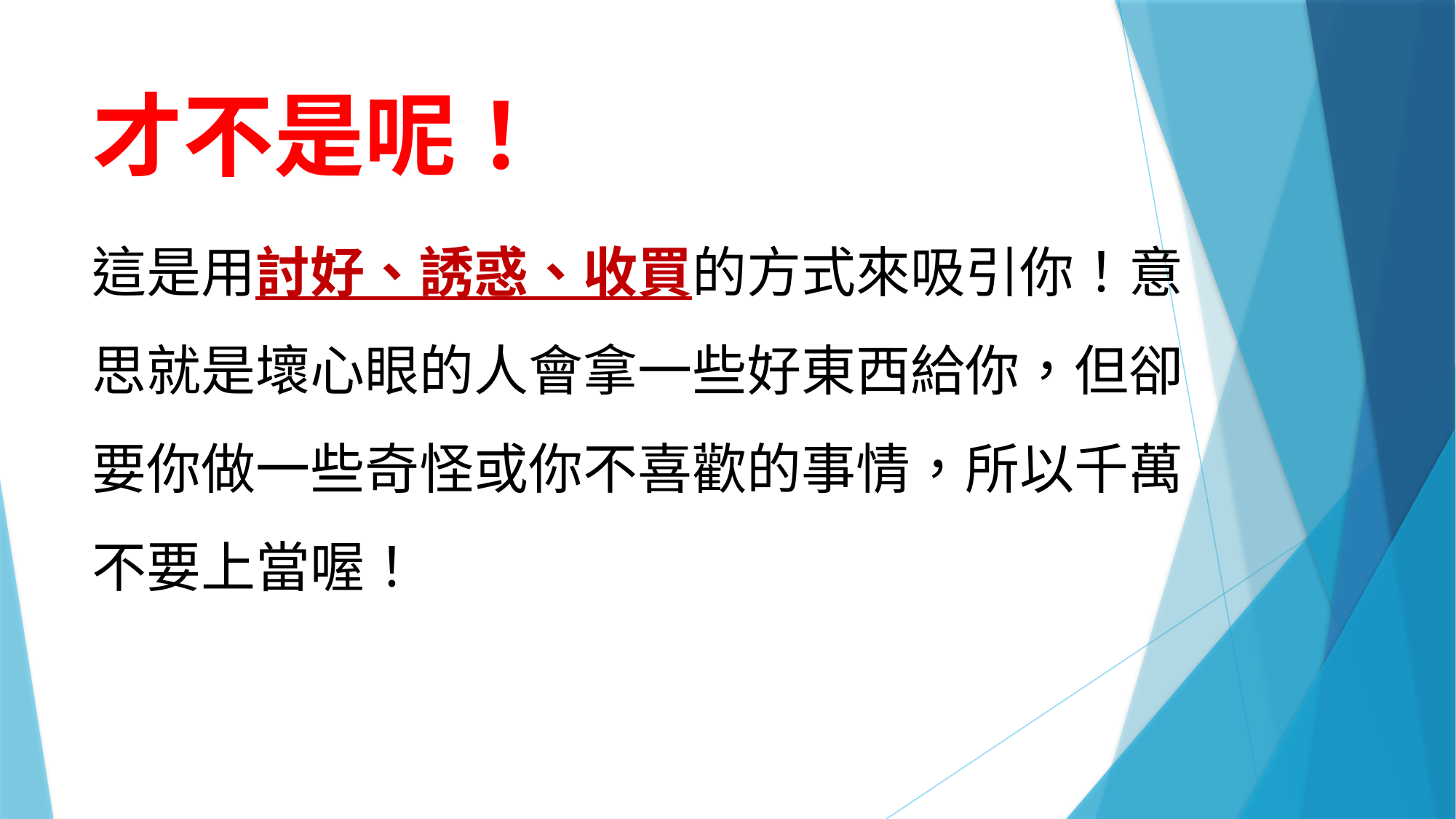

# 才不是呢！
這是用討好、誘惑、收買的方式來吸引你！意思就是壞心眼的人會拿一些好東西給你，但卻要你做一些奇怪或你不喜歡的事情，所以千萬不要上當喔！